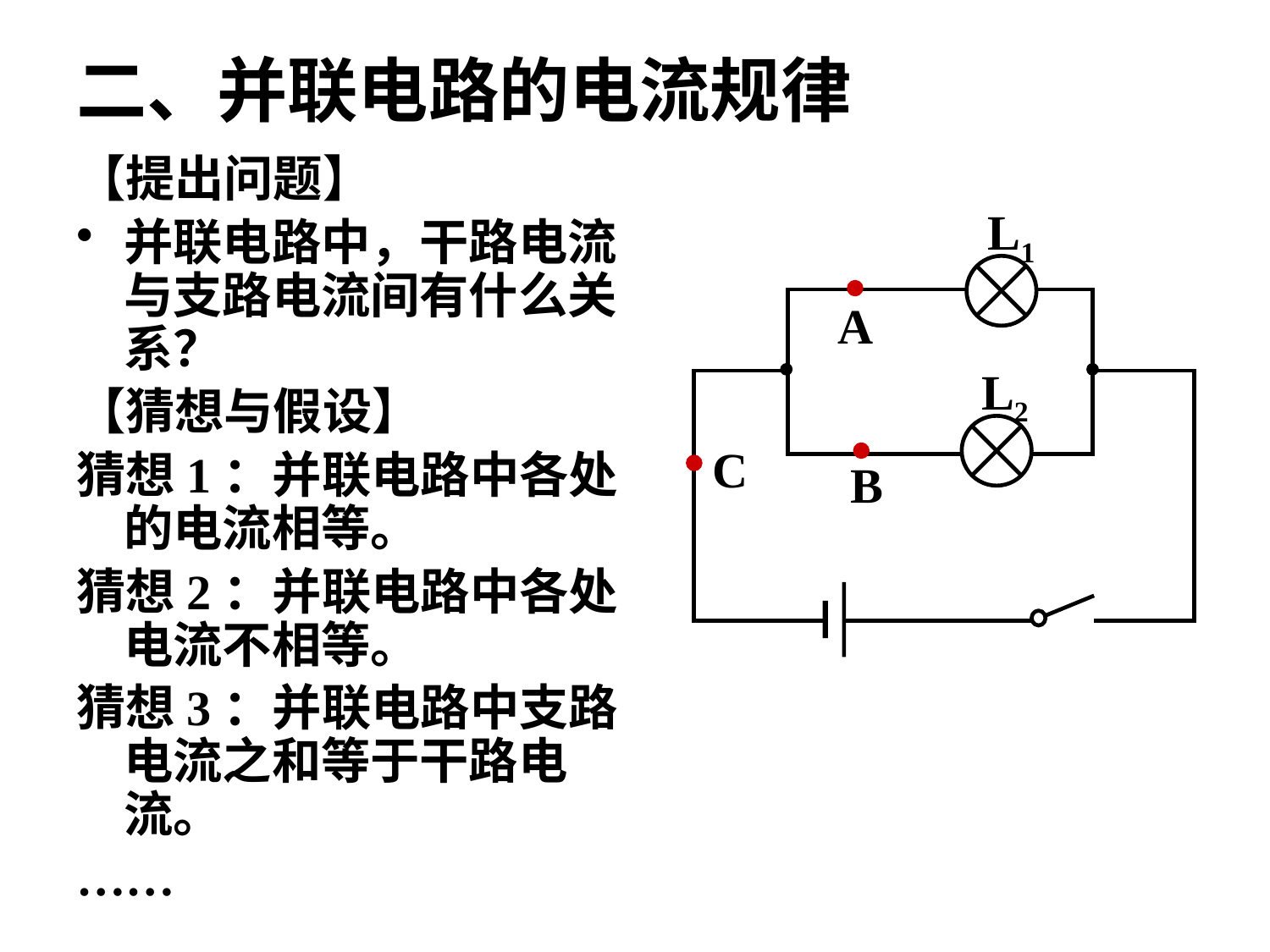

# 二、并联电路的电流规律
【提出问题】
并联电路中，干路电流与支路电流间有什么关系？
【猜想与假设】
猜想1：并联电路中各处的电流相等。
猜想2：并联电路中各处电流不相等。
猜想3：并联电路中支路电流之和等于干路电流。
……
L1

A
L2
L1

C

B